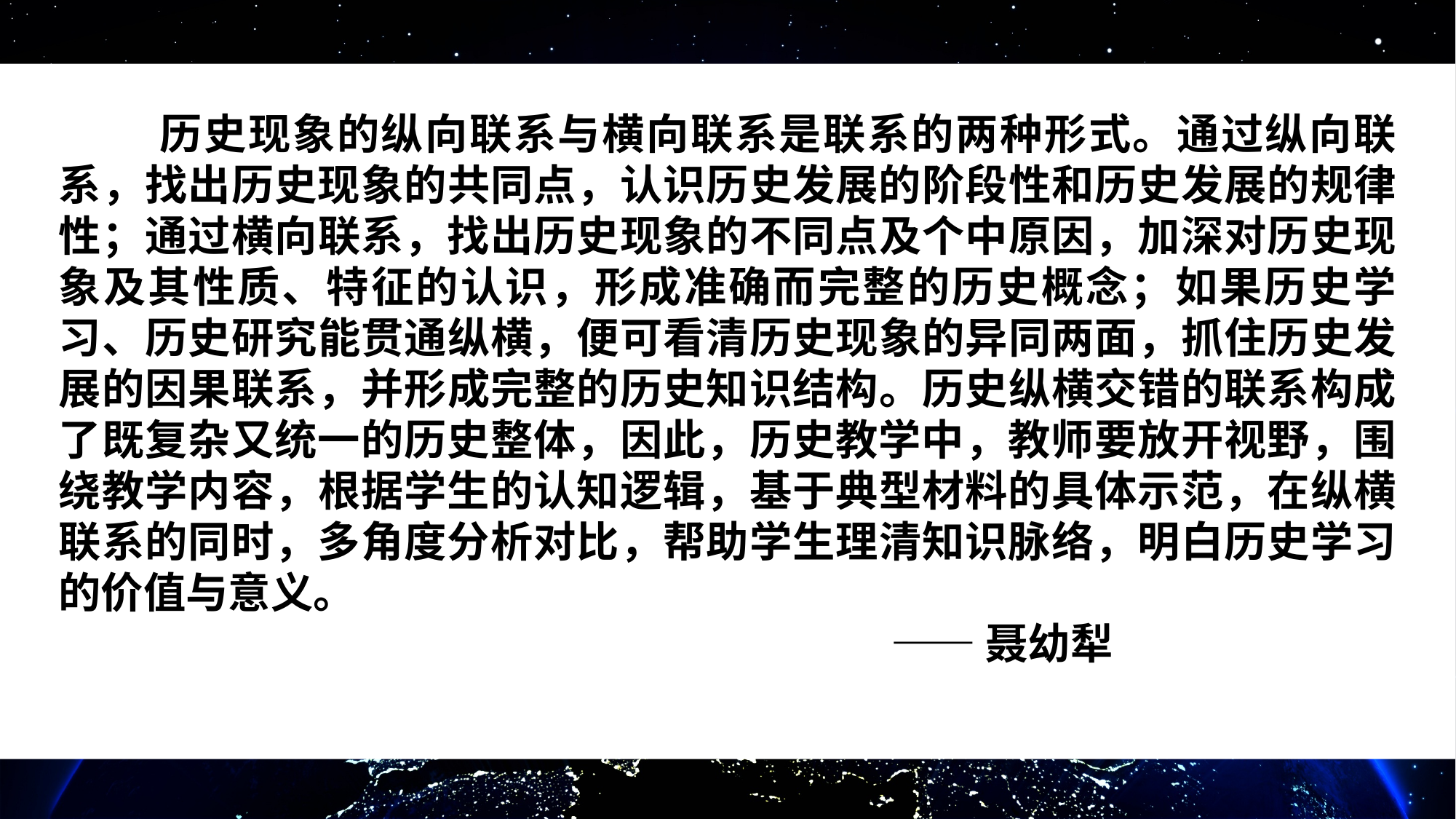

历史现象的纵向联系与横向联系是联系的两种形式。通过纵向联系，找出历史现象的共同点，认识历史发展的阶段性和历史发展的规律性；通过横向联系，找出历史现象的不同点及个中原因，加深对历史现象及其性质、特征的认识，形成准确而完整的历史概念；如果历史学习、历史研究能贯通纵横，便可看清历史现象的异同两面，抓住历史发展的因果联系，并形成完整的历史知识结构。历史纵横交错的联系构成了既复杂又统一的历史整体，因此，历史教学中，教师要放开视野，围绕教学内容，根据学生的认知逻辑，基于典型材料的具体示范，在纵横联系的同时，多角度分析对比，帮助学生理清知识脉络，明白历史学习的价值与意义。
                                                                                   ——聂幼犁